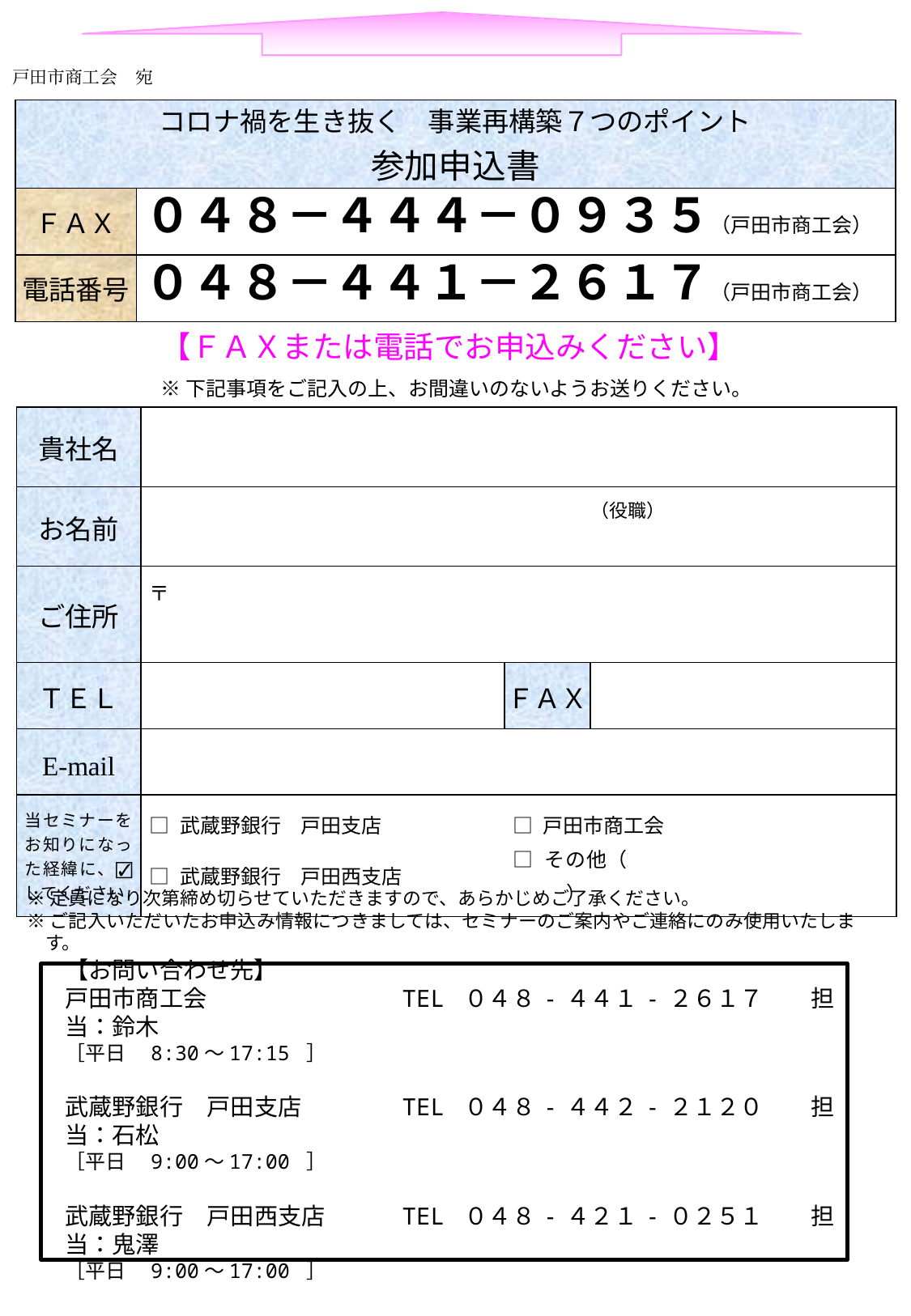

戸田市商工会　宛
| コロナ禍を生き抜く　事業再構築７つのポイント 参加申込書 |  |
| --- | --- |
| ＦＡＸ | ０４８－４４４－０９３５（戸田市商工会） |
| 電話番号 | ０４８－４４１－２６１７（戸田市商工会） |
【ＦＡＸまたは電話でお申込みください】
※下記事項をご記入の上、お間違いのないようお送りください。
| 貴社名 |  |  |  |
| --- | --- | --- | --- |
| お名前 |  |  | （役職） |
| ご住所 | 〒 |  |  |
| ＴＥＬ |  | ＦＡＸ |  |
| E-mail |  |  |  |
| 当セミナーをお知りになった経緯に、☑してください | □ 武蔵野銀行　戸田支店 | □ 戸田市商工会 |  |
|  | □ 武蔵野銀行　戸田西支店 | □ その他（ 　　　　　　　　　　　　 ） |  |
※定員になり次第締め切らせていただきますので、あらかじめご了承ください。
※ご記入いただいたお申込み情報につきましては、セミナーのご案内やご連絡にのみ使用いたします。
【お問い合わせ先】
戸田市商工会　　　　　　　　TEL ０４８ - ４４１ - ２６１７　　担当：鈴木
［平日　8:30～17:15 ］

武蔵野銀行　戸田支店　　　　TEL ０４８ - ４４２ - ２１２０　　担当：石松
［平日　9:00～17:00 ］

武蔵野銀行　戸田西支店　　　TEL ０４８ - ４２１ - ０２５１　　担当：鬼澤
［平日　9:00～17:00 ］